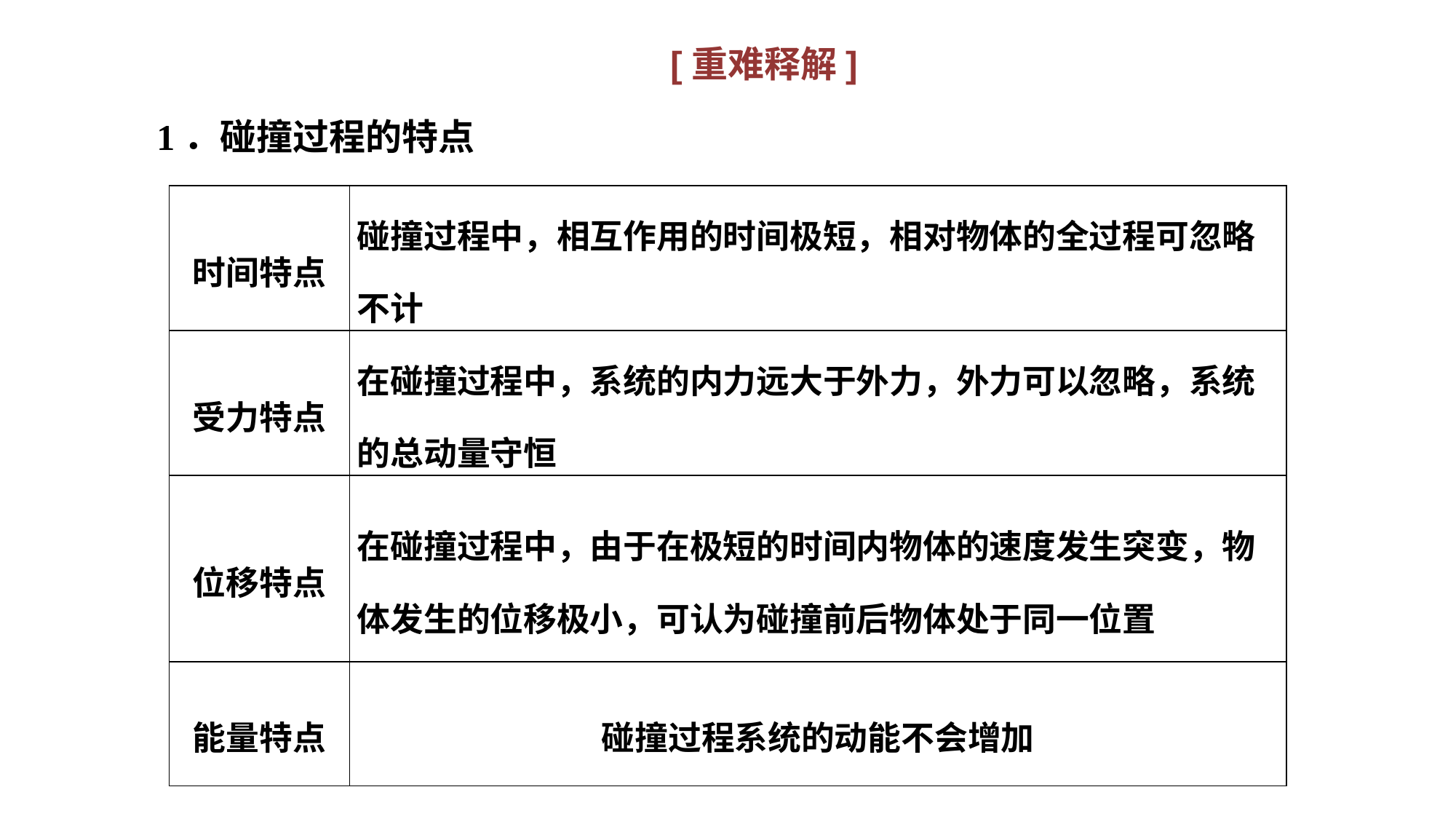

[重难释解]
1．碰撞过程的特点

| 时间特点 | 碰撞过程中，相互作用的时间极短，相对物体的全过程可忽略不计 |
| --- | --- |
| 受力特点 | 在碰撞过程中，系统的内力远大于外力，外力可以忽略，系统的总动量守恒 |
| 位移特点 | 在碰撞过程中，由于在极短的时间内物体的速度发生突变，物体发生的位移极小，可认为碰撞前后物体处于同一位置 |
| 能量特点 | 碰撞过程系统的动能不会增加 |